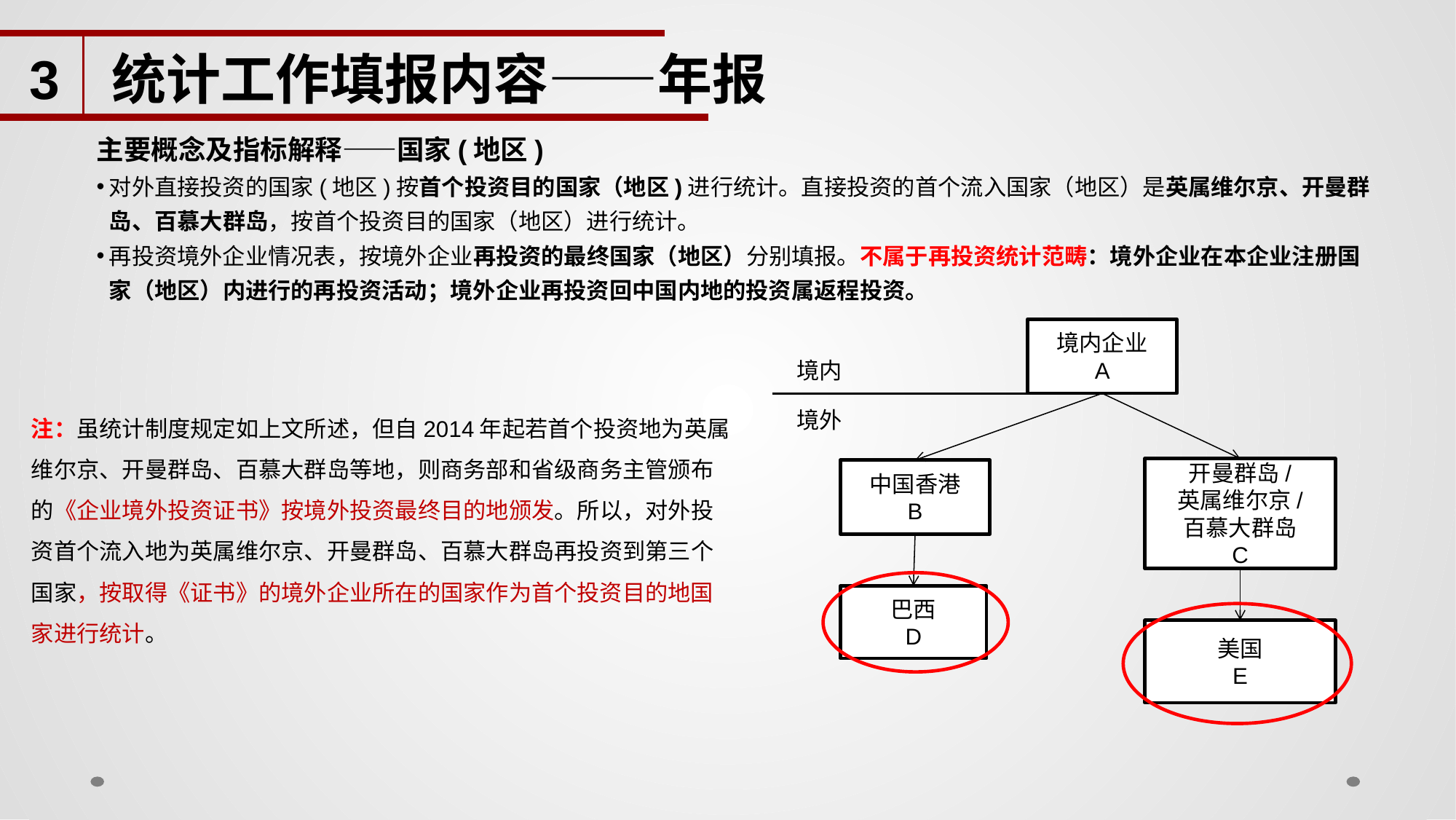

3
统计工作填报内容——年报
需要增加修订内容
原统计口径：对外直接投资的国家(地区)按首个投资目的国家（地区)进行统计。如果直接投资的首个流入国家（地区）是英属维尔京、开曼群岛、百慕大群岛，需将下一个实体境外企业（有雇员、办公室）存在的国家（地区）作为直接投资的国家（地区）进行统计，但当下属实体企业是中国大陆企业时，应将英属维尔京、开曼群岛、百慕大群岛作为首个投资目的国家（地区）进行统计。

本年度修改：根据文件，首个投资国家为避税地，开曼群岛等，填写境外直接投资表。再投资情况表填写最后实体境外企业。

主要概念及指标解释——国家(地区)
对外直接投资的国家(地区)按首个投资目的国家（地区)进行统计。直接投资的首个流入国家（地区）是英属维尔京、开曼群岛、百慕大群岛，按首个投资目的国家（地区）进行统计。
再投资境外企业情况表，按境外企业再投资的最终国家（地区）分别填报。不属于再投资统计范畴：境外企业在本企业注册国家（地区）内进行的再投资活动；境外企业再投资回中国内地的投资属返程投资。
境内企业
A
境内
境外
开曼群岛/
英属维尔京/
百慕大群岛
C
中国香港
B
巴西
D
美国
E
注：虽统计制度规定如上文所述，但自2014年起若首个投资地为英属维尔京、开曼群岛、百慕大群岛等地，则商务部和省级商务主管颁布的《企业境外投资证书》按境外投资最终目的地颁发。所以，对外投资首个流入地为英属维尔京、开曼群岛、百慕大群岛再投资到第三个国家，按取得《证书》的境外企业所在的国家作为首个投资目的地国家进行统计。